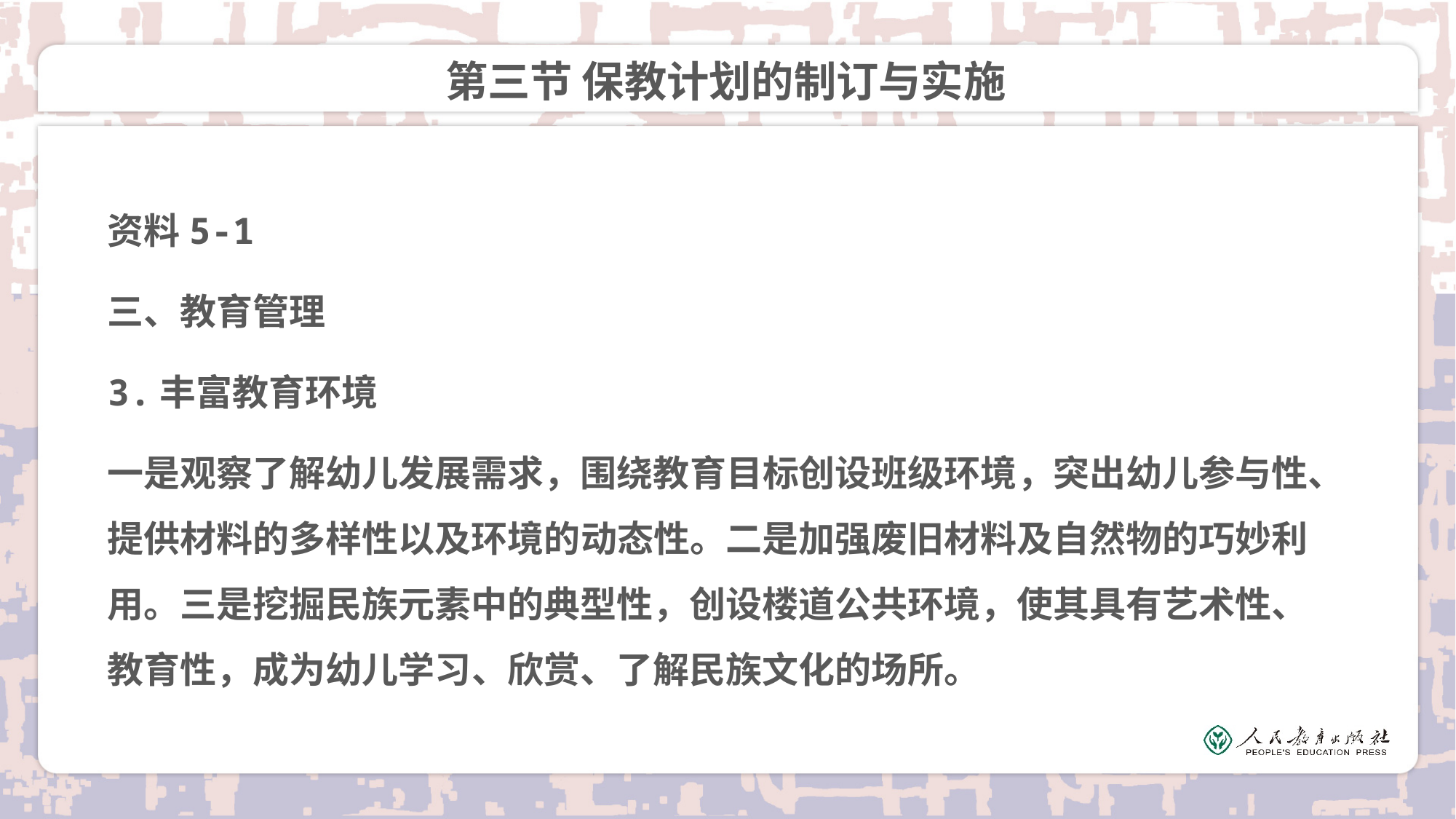

# 第三节 保教计划的制订与实施
资料5-1
三、教育管理
3.丰富教育环境
一是观察了解幼儿发展需求，围绕教育目标创设班级环境，突出幼儿参与性、提供材料的多样性以及环境的动态性。二是加强废旧材料及自然物的巧妙利用。三是挖掘民族元素中的典型性，创设楼道公共环境，使其具有艺术性、教育性，成为幼儿学习、欣赏、了解民族文化的场所。